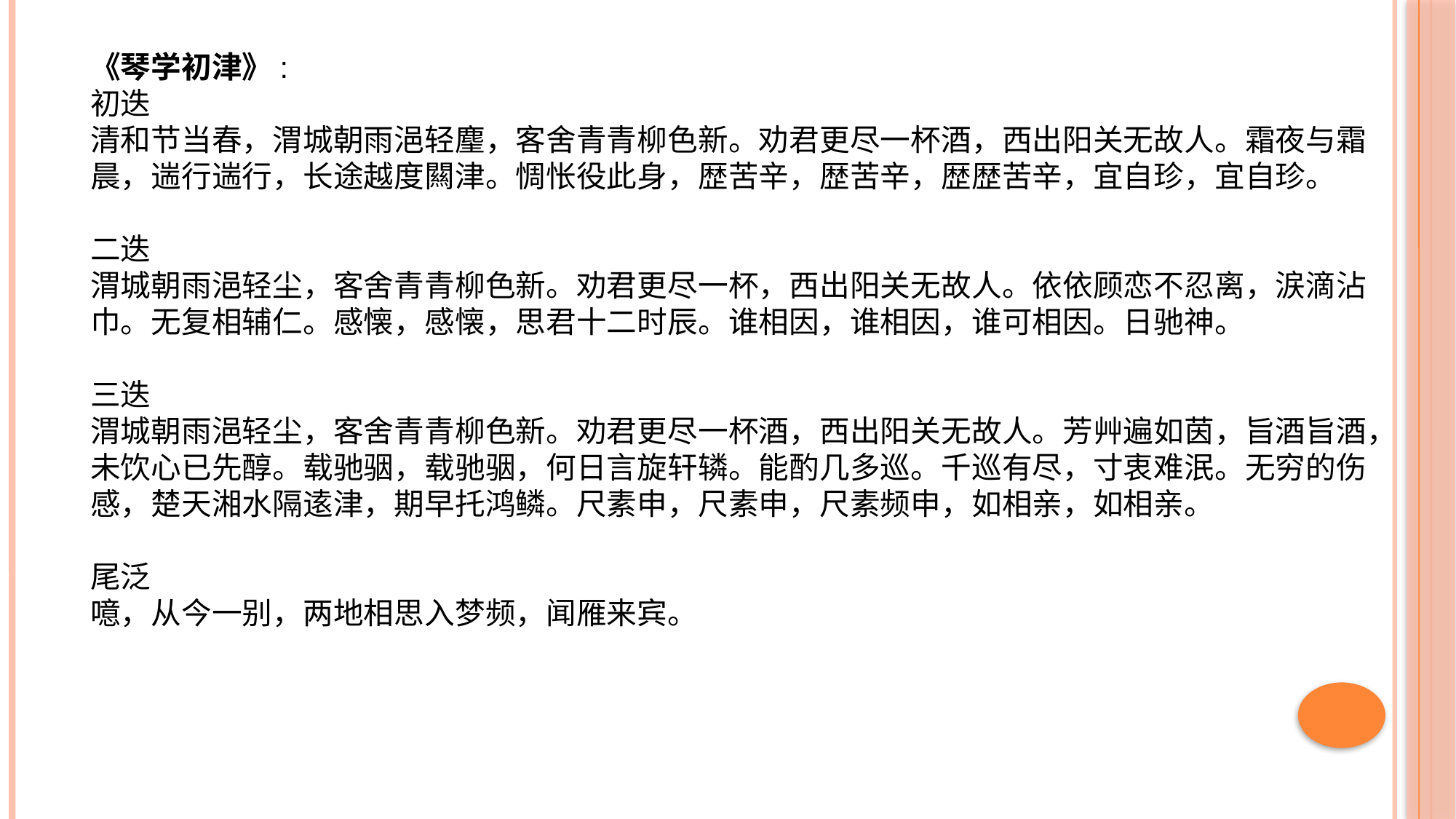

《琴学初津》:
初迭
清和节当春，渭城朝雨浥轻麈，客舍青青柳色新。劝君更尽一杯酒，西出阳关无故人。霜夜与霜晨，遄行遄行，长途越度闗津。惆怅役此身，歴苦辛，歴苦辛，歴歴苦辛，宜自珍，宜自珍。

二迭
渭城朝雨浥轻尘，客舍青青柳色新。劝君更尽一杯，西出阳关无故人。依依顾恋不忍离，涙滴沾巾。无复相辅仁。感懐，感懐，思君十二时辰。谁相因，谁相因，谁可相因。日驰神。

三迭
渭城朝雨浥轻尘，客舍青青柳色新。劝君更尽一杯酒，西出阳关无故人。芳艸遍如茵，旨酒旨酒，未饮心已先醇。载驰骃，载驰骃，何日言旋轩辚。能酌几多巡。千巡有尽，寸衷难泯。无穷的伤感，楚天湘水隔逺津，期早托鸿鳞。尺素申，尺素申，尺素频申，如相亲，如相亲。

尾泛
噫，从今一别，两地相思入梦频，闻雁来宾。